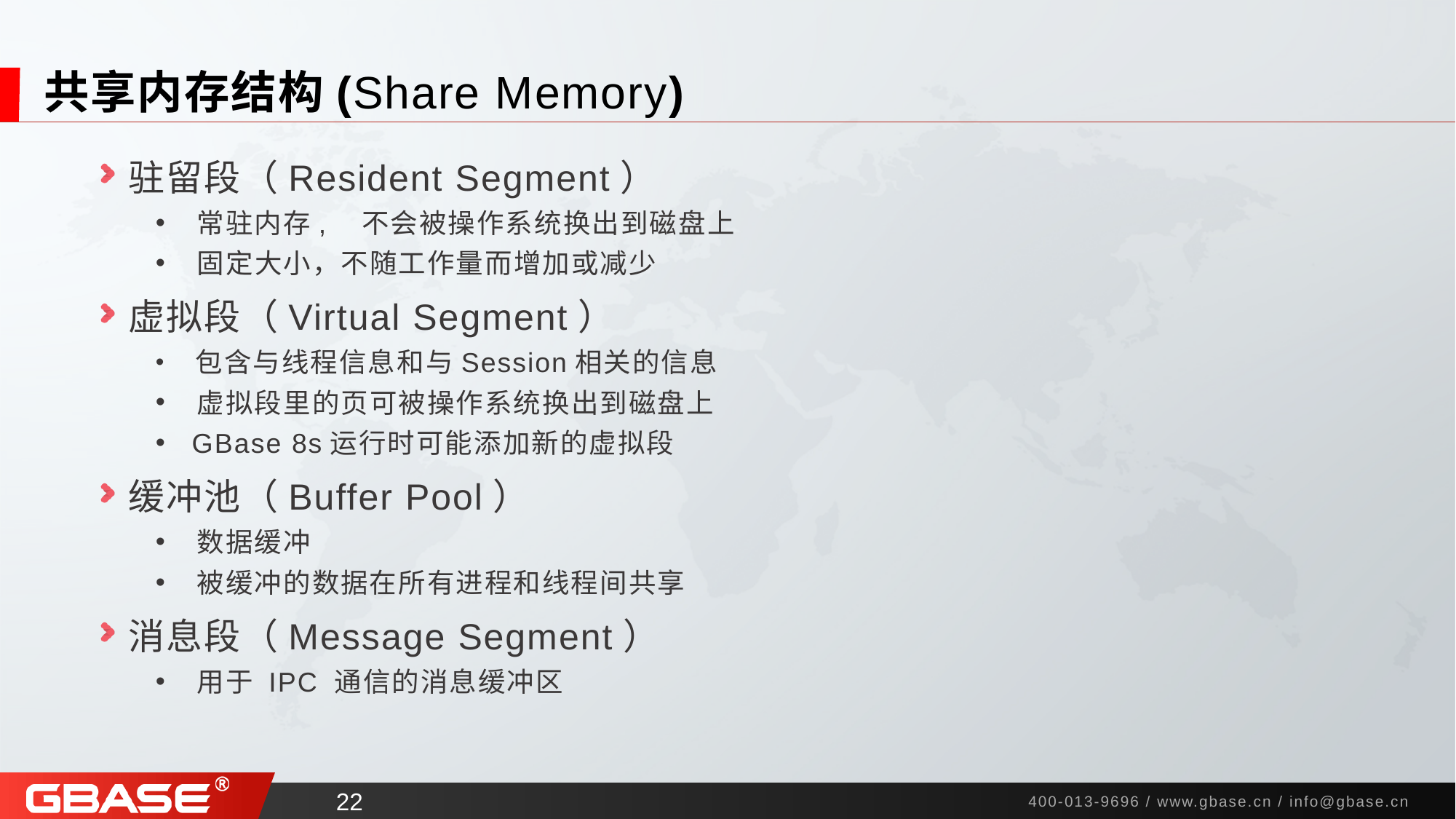

# 共享内存结构(Share Memory)
驻留段（Resident Segment）
 常驻内存,   不会被操作系统换出到磁盘上
 固定大小，不随工作量而增加或减少
虚拟段（Virtual Segment）
 包含与线程信息和与Session相关的信息
 虚拟段里的页可被操作系统换出到磁盘上
 GBase 8s运行时可能添加新的虚拟段
缓冲池（Buffer Pool）
 数据缓冲
 被缓冲的数据在所有进程和线程间共享
消息段（Message Segment）
 用于 IPC 通信的消息缓冲区